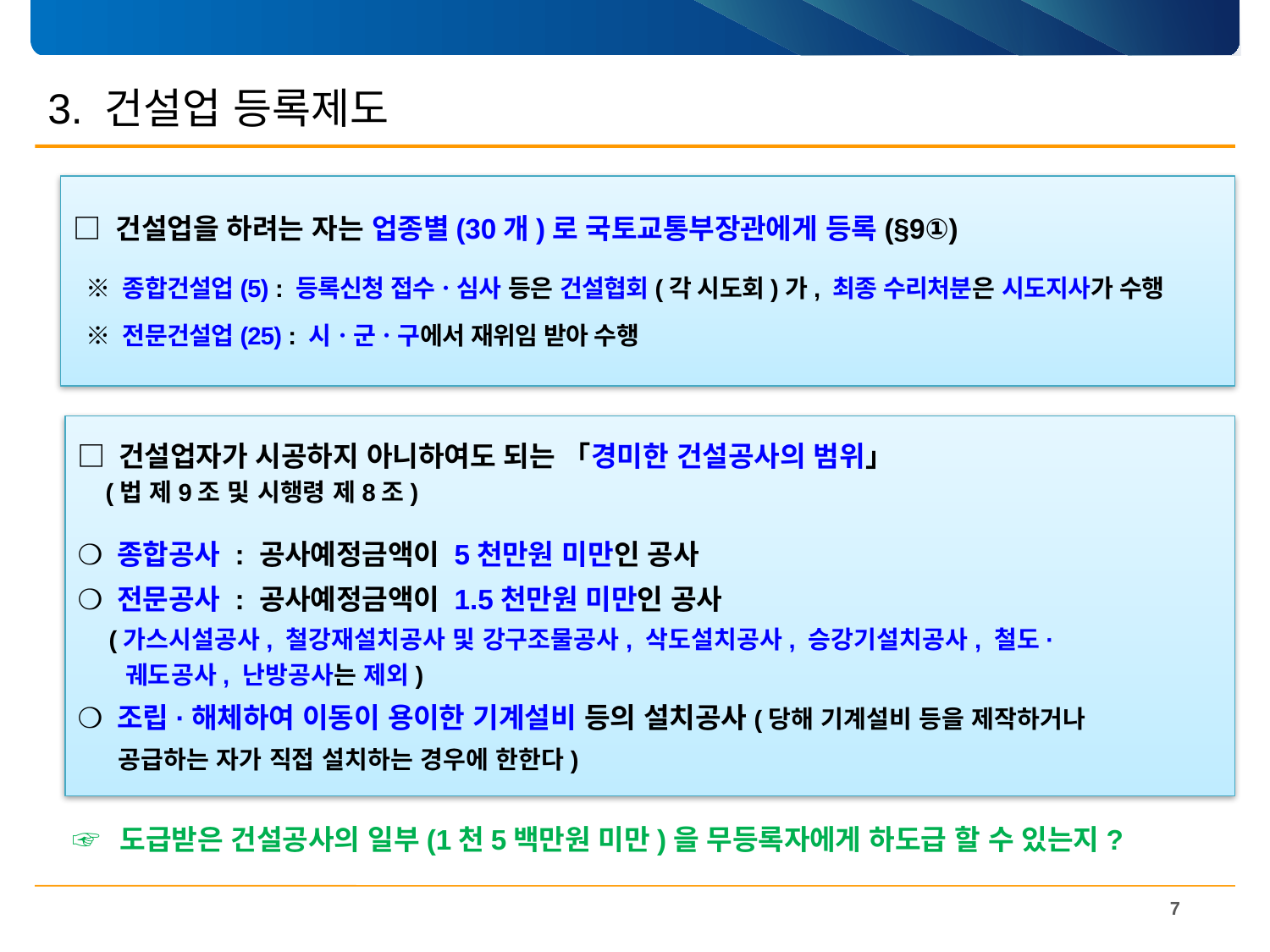

# 3. 건설업 등록제도
□ 건설업을 하려는 자는 업종별(30개)로 국토교통부장관에게 등록(§9①)

  ※ 종합건설업(5) : 등록신청 접수ㆍ심사 등은 건설협회(각 시도회)가, 최종 수리처분은 시도지사가 수행
  ※ 전문건설업(25) : 시ㆍ군ㆍ구에서 재위임 받아 수행

□ 건설업자가 시공하지 아니하여도 되는 「경미한 건설공사의 범위」
    (법 제9조 및 시행령 제8조)

❍ 종합공사 : 공사예정금액이 5천만원 미만인 공사
❍ 전문공사 : 공사예정금액이 1.5천만원 미만인 공사
    (가스시설공사, 철강재설치공사 및 강구조물공사, 삭도설치공사, 승강기설치공사, 철도·
      궤도공사, 난방공사는 제외)
❍ 조립·해체하여 이동이 용이한 기계설비 등의 설치공사(당해 기계설비 등을 제작하거나
     공급하는 자가 직접 설치하는 경우에 한한다)
☞  도급받은 건설공사의 일부(1천5백만원 미만)을 무등록자에게 하도급 할 수 있는지?